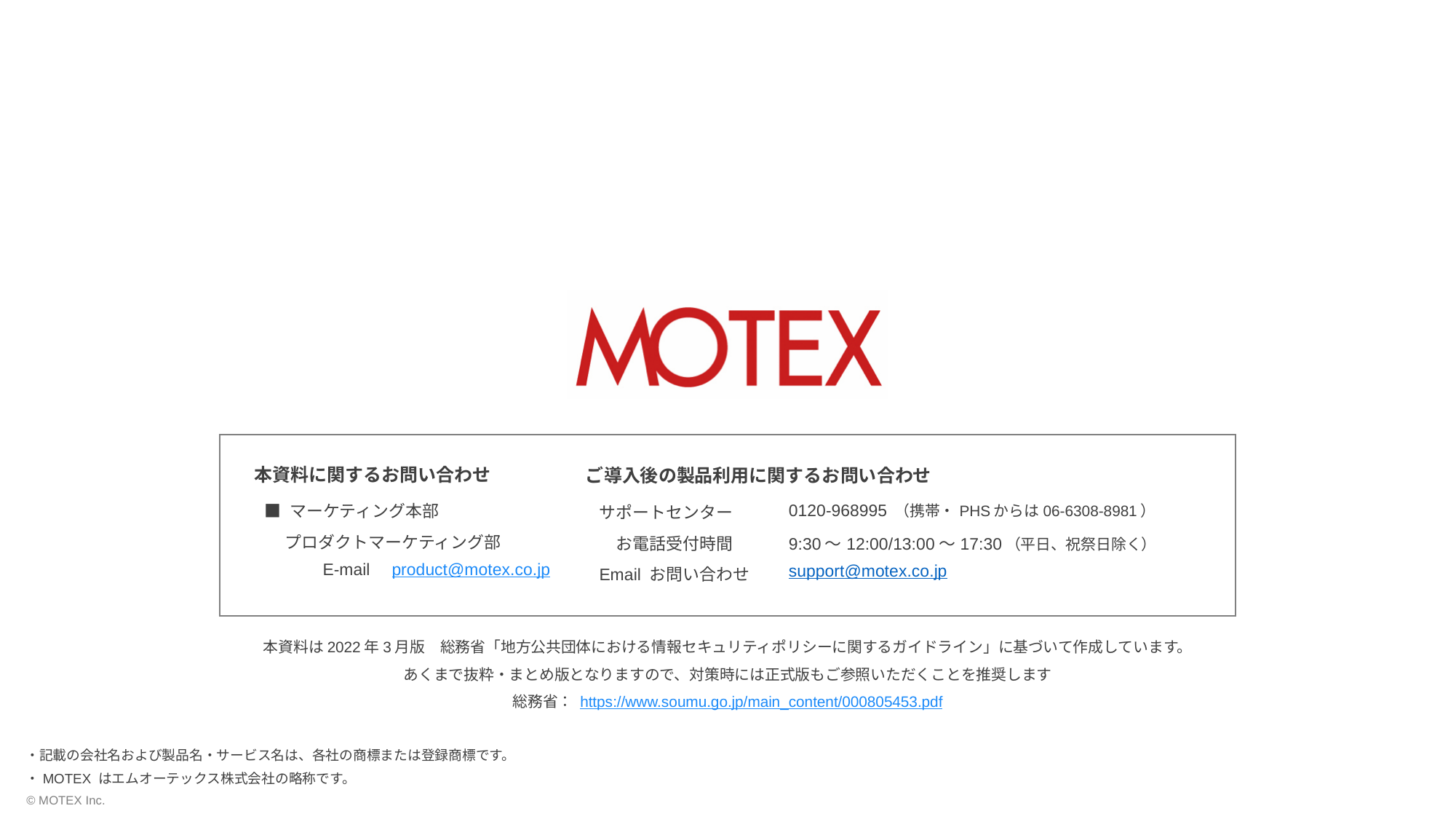

本資料は2022年3月版　総務省「地方公共団体における情報セキュリティポリシーに関するガイドライン」に基づいて作成しています。
あくまで抜粋・まとめ版となりますので、対策時には正式版もご参照いただくことを推奨します
総務省： https://www.soumu.go.jp/main_content/000805453.pdf